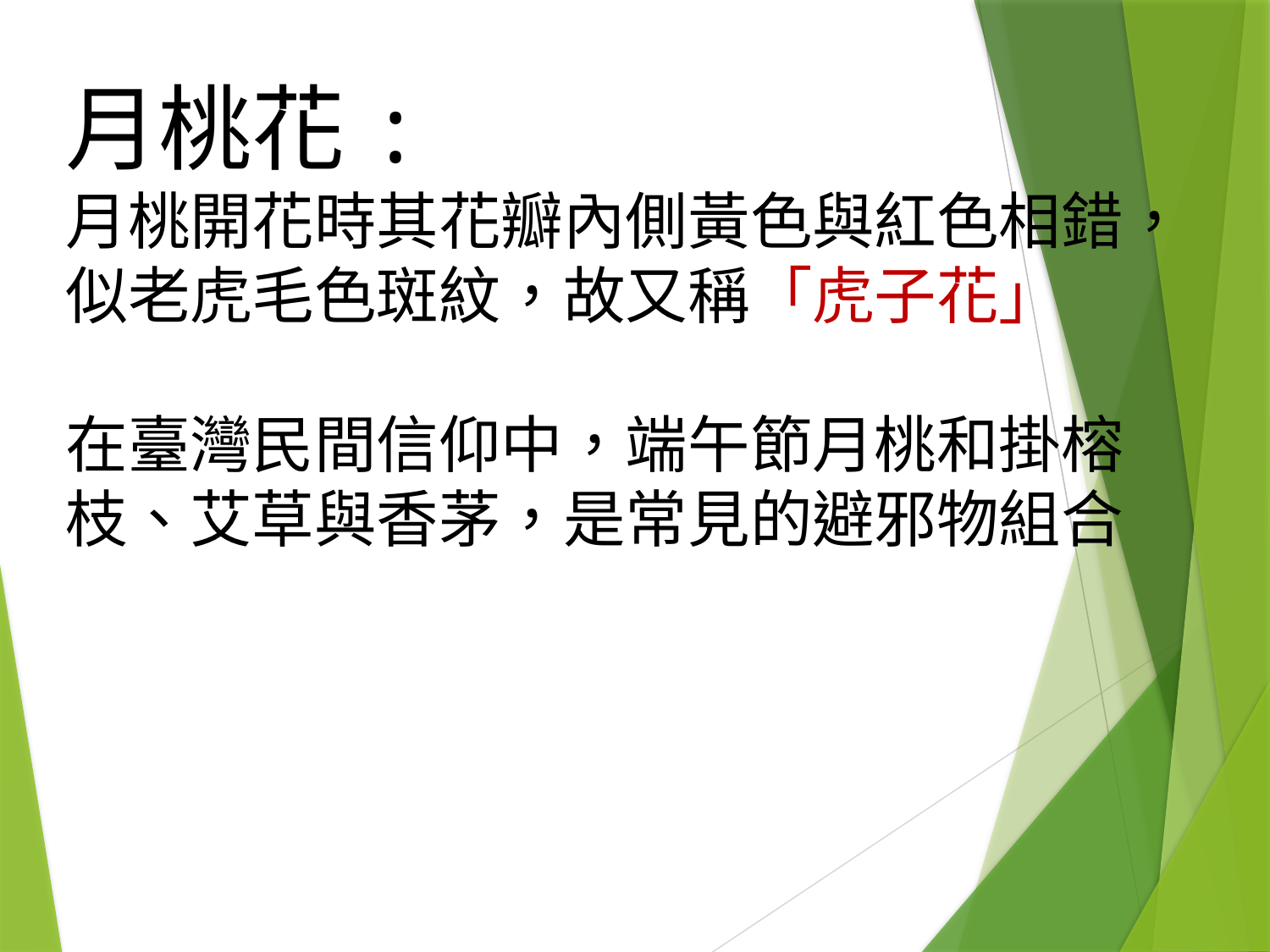

# 月桃花: 月桃開花時其花瓣內側黃色與紅色相錯，似老虎毛色斑紋，故又稱「虎子花」 在臺灣民間信仰中，端午節月桃和掛榕枝、艾草與香茅，是常見的避邪物組合